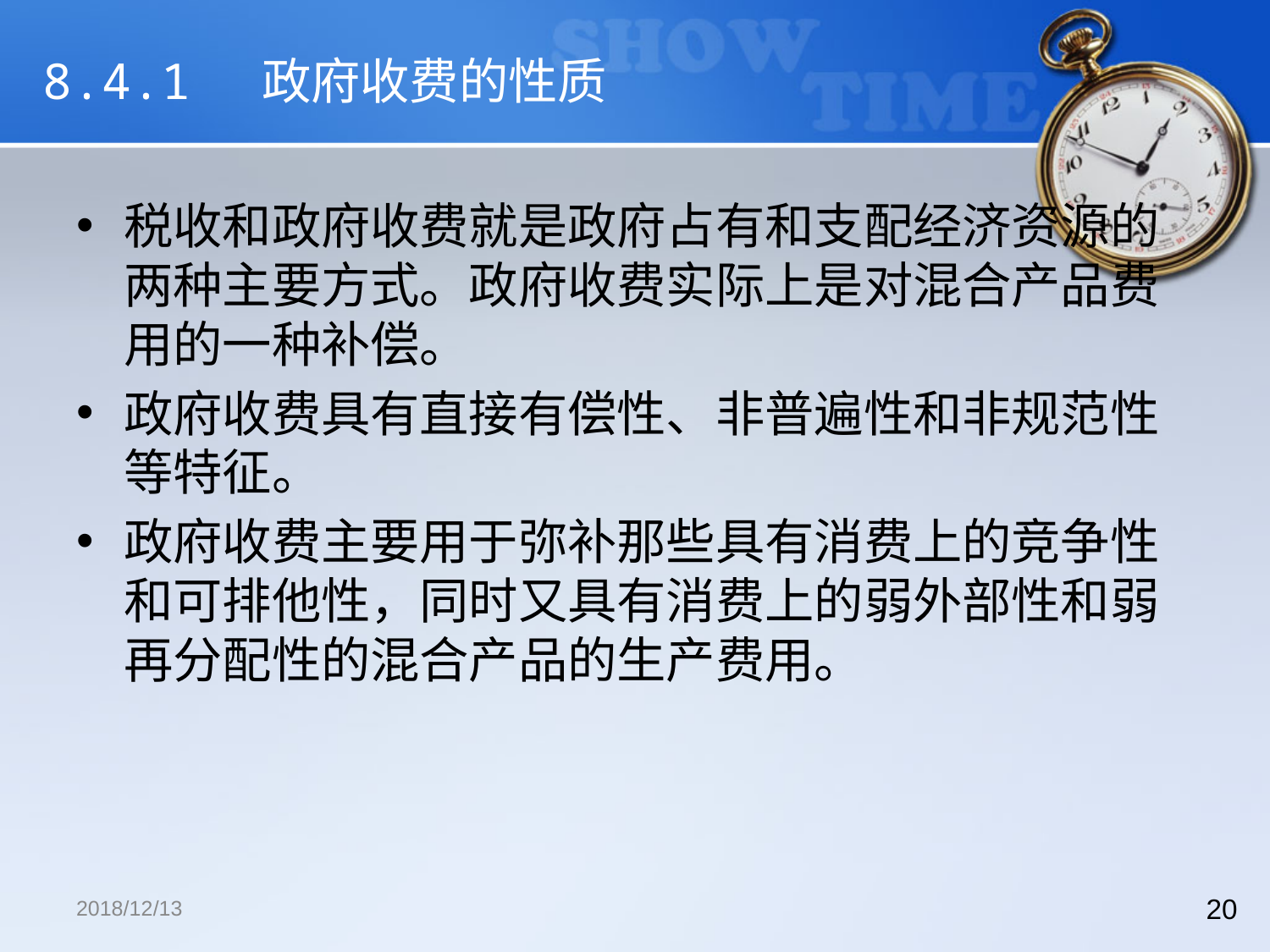

# 8.4.1  政府收费的性质
税收和政府收费就是政府占有和支配经济资源的两种主要方式。政府收费实际上是对混合产品费用的一种补偿。
政府收费具有直接有偿性、非普遍性和非规范性等特征。
政府收费主要用于弥补那些具有消费上的竞争性和可排他性，同时又具有消费上的弱外部性和弱再分配性的混合产品的生产费用。
2018/12/13
20